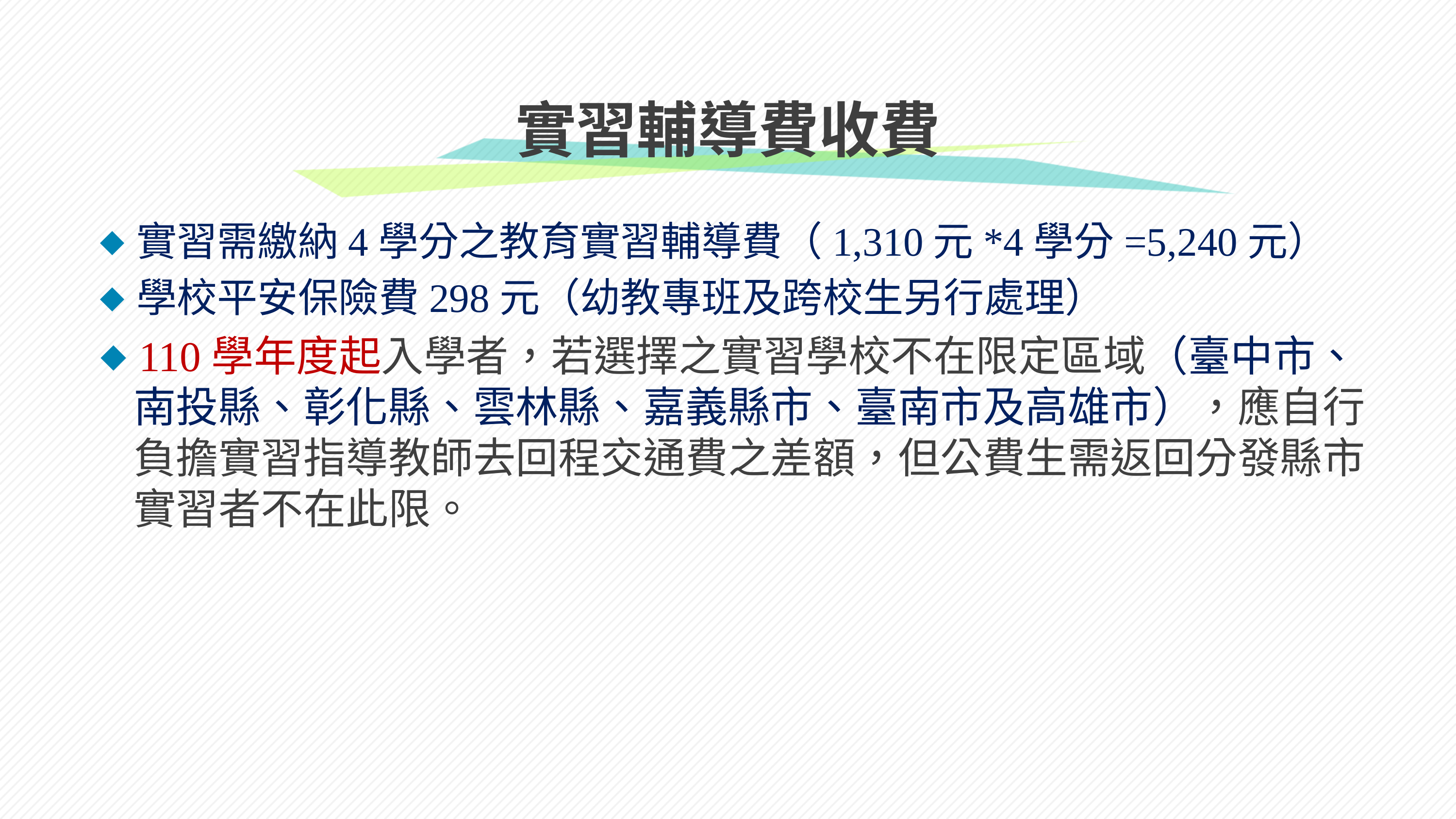

# 實習輔導費收費
實習需繳納4學分之教育實習輔導費（1,310元*4學分=5,240元）
學校平安保險費298元（幼教專班及跨校生另行處理）
110學年度起入學者，若選擇之實習學校不在限定區域（臺中市、南投縣、彰化縣、雲林縣、嘉義縣市、臺南市及高雄市），應自行負擔實習指導教師去回程交通費之差額，但公費生需返回分發縣市實習者不在此限。